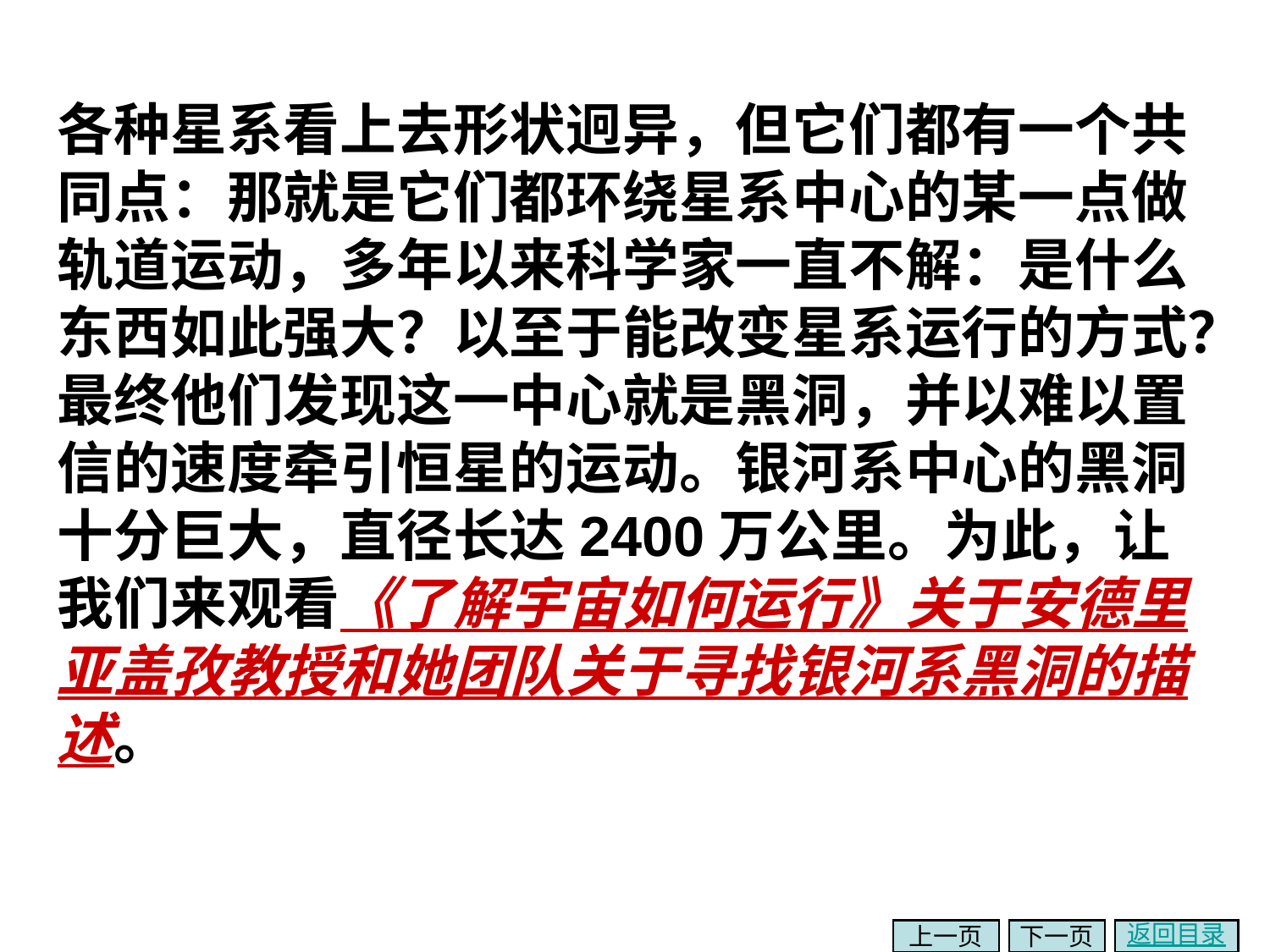

各种星系看上去形状迥异，但它们都有一个共同点：那就是它们都环绕星系中心的某一点做轨道运动，多年以来科学家一直不解：是什么东西如此强大？以至于能改变星系运行的方式？最终他们发现这一中心就是黑洞，并以难以置信的速度牵引恒星的运动。银河系中心的黑洞十分巨大，直径长达2400万公里。为此，让我们来观看《了解宇宙如何运行》关于安德里亚盖孜教授和她团队关于寻找银河系黑洞的描述。
上一页
下一页
返回目录